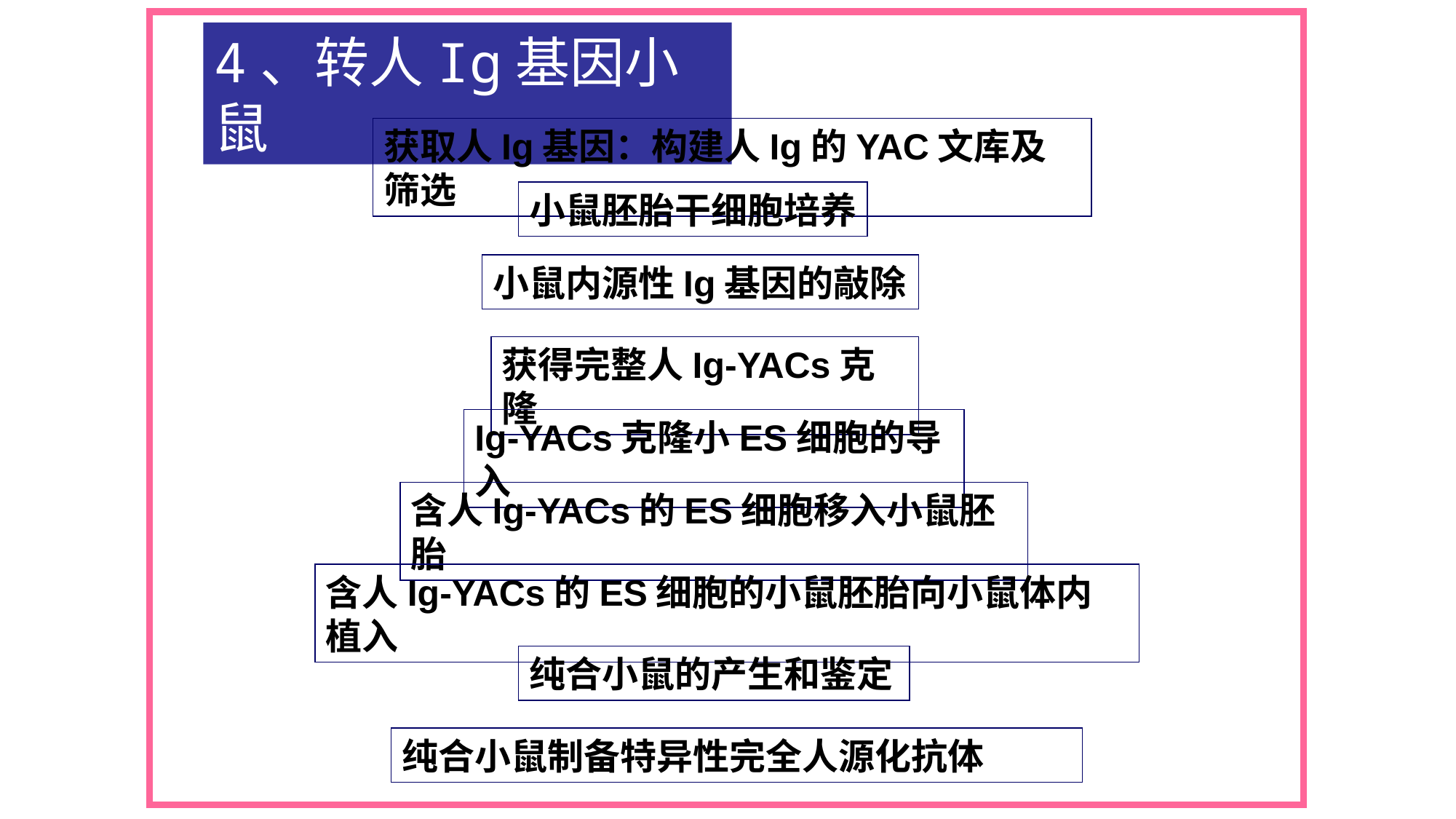

4、转人Ig基因小鼠
获取人Ig基因：构建人Ig的YAC文库及筛选
小鼠胚胎干细胞培养
小鼠内源性Ig基因的敲除
获得完整人Ig-YACs克隆
Ig-YACs克隆小ES细胞的导入
含人Ig-YACs的ES细胞移入小鼠胚胎
含人Ig-YACs的ES细胞的小鼠胚胎向小鼠体内植入
纯合小鼠的产生和鉴定
纯合小鼠制备特异性完全人源化抗体